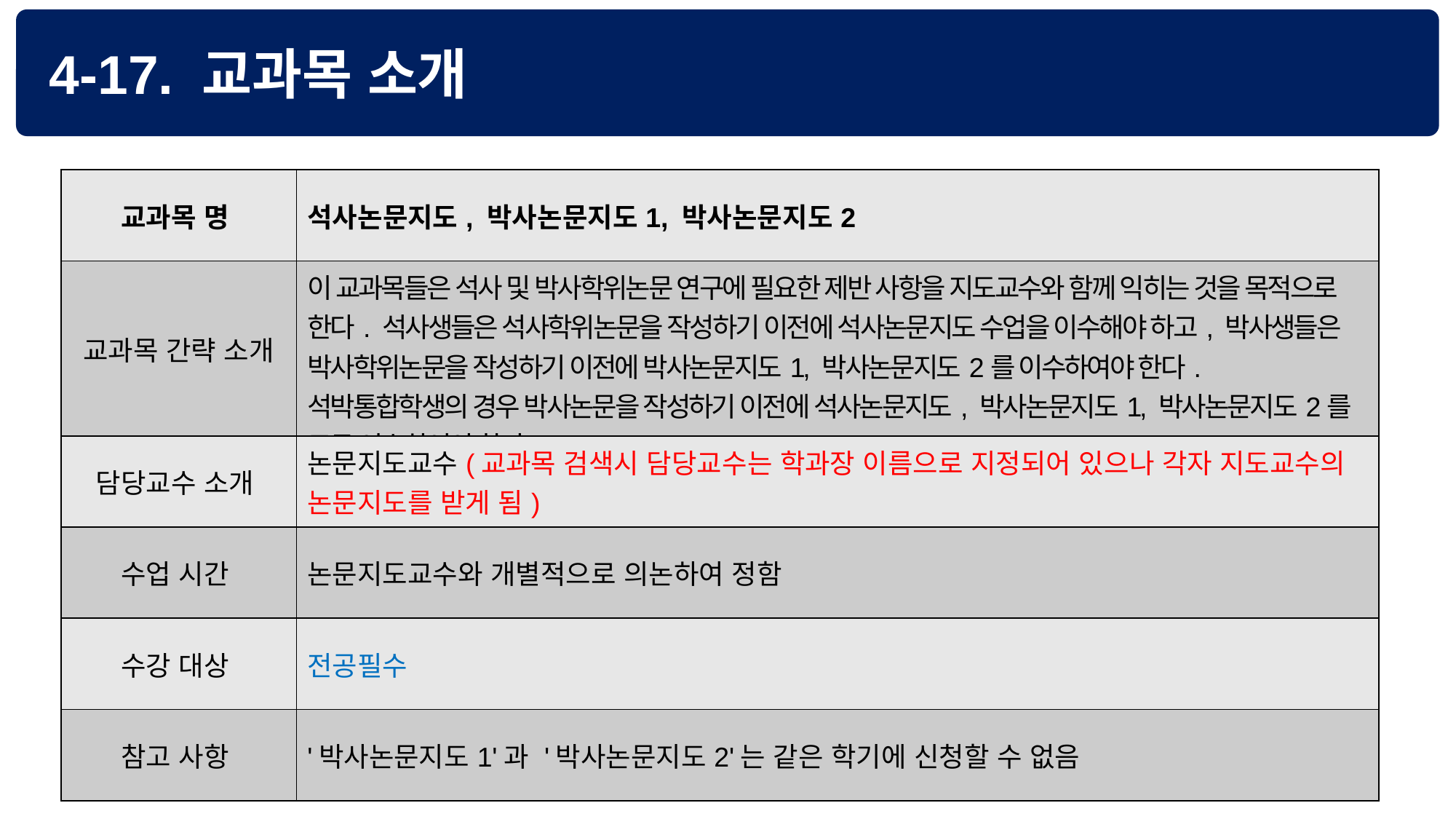

4-17. 교과목 소개
| 교과목 명 | 석사논문지도, 박사논문지도1, 박사논문지도2 |
| --- | --- |
| 교과목 간략 소개 | 이 교과목들은 석사 및 박사학위논문 연구에 필요한 제반 사항을 지도교수와 함께 익히는 것을 목적으로 한다. 석사생들은 석사학위논문을 작성하기 이전에 석사논문지도 수업을 이수해야 하고, 박사생들은 박사학위논문을 작성하기 이전에 박사논문지도1, 박사논문지도2를 이수하여야 한다. 석박통합학생의 경우 박사논문을 작성하기 이전에 석사논문지도, 박사논문지도1, 박사논문지도2를 모두 이수하여야 한다. |
| 담당교수 소개 | 논문지도교수(교과목 검색시 담당교수는 학과장 이름으로 지정되어 있으나 각자 지도교수의 논문지도를 받게 됨) |
| 수업 시간 | 논문지도교수와 개별적으로 의논하여 정함 |
| 수강 대상 | 전공필수 |
| 참고 사항 | '박사논문지도1'과 '박사논문지도2'는 같은 학기에 신청할 수 없음 |